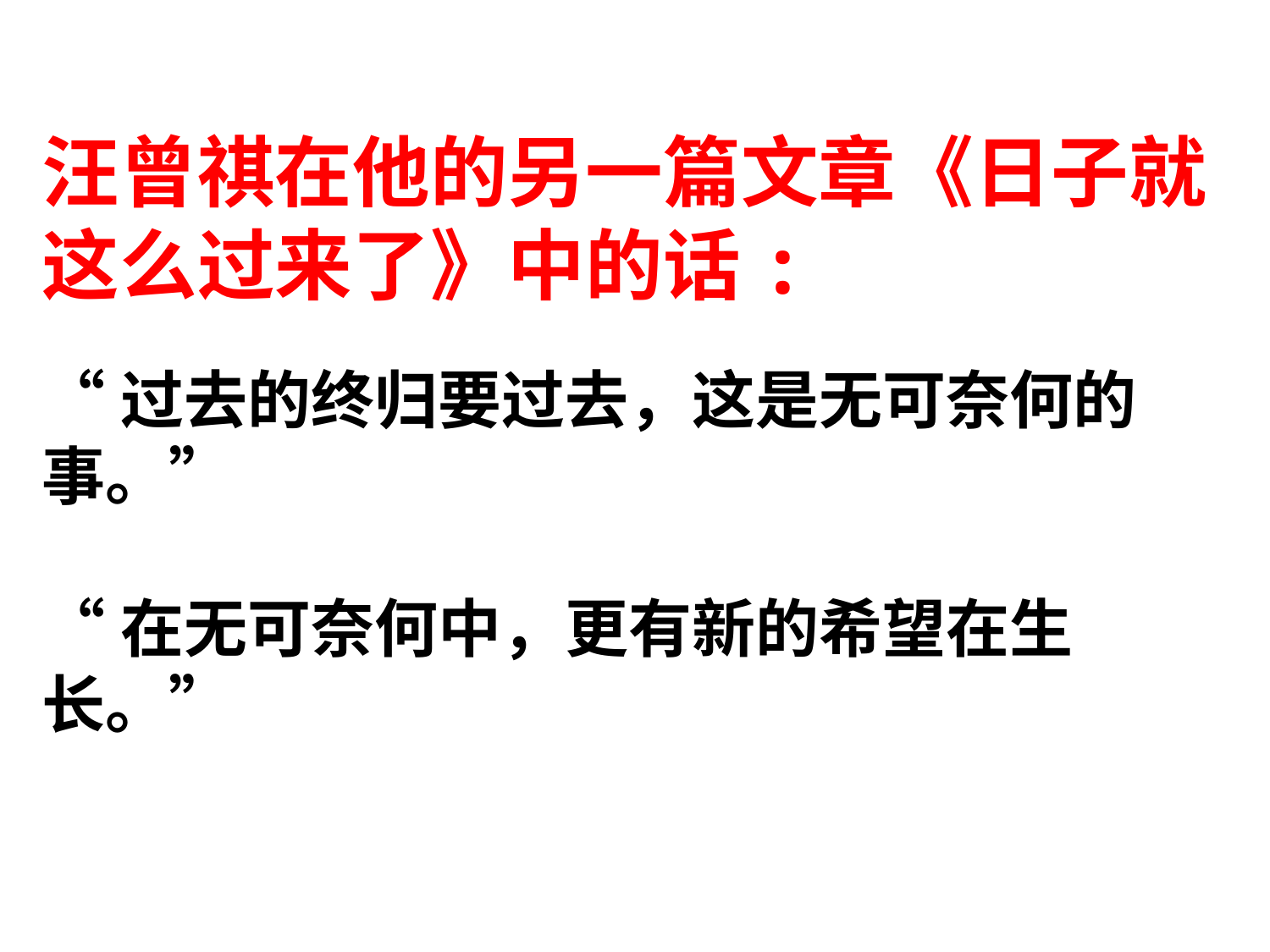

汪曾祺在他的另一篇文章《日子就这么过来了》中的话:

“过去的终归要过去，这是无可奈何的事。”

“在无可奈何中，更有新的希望在生长。”

                                                                      7